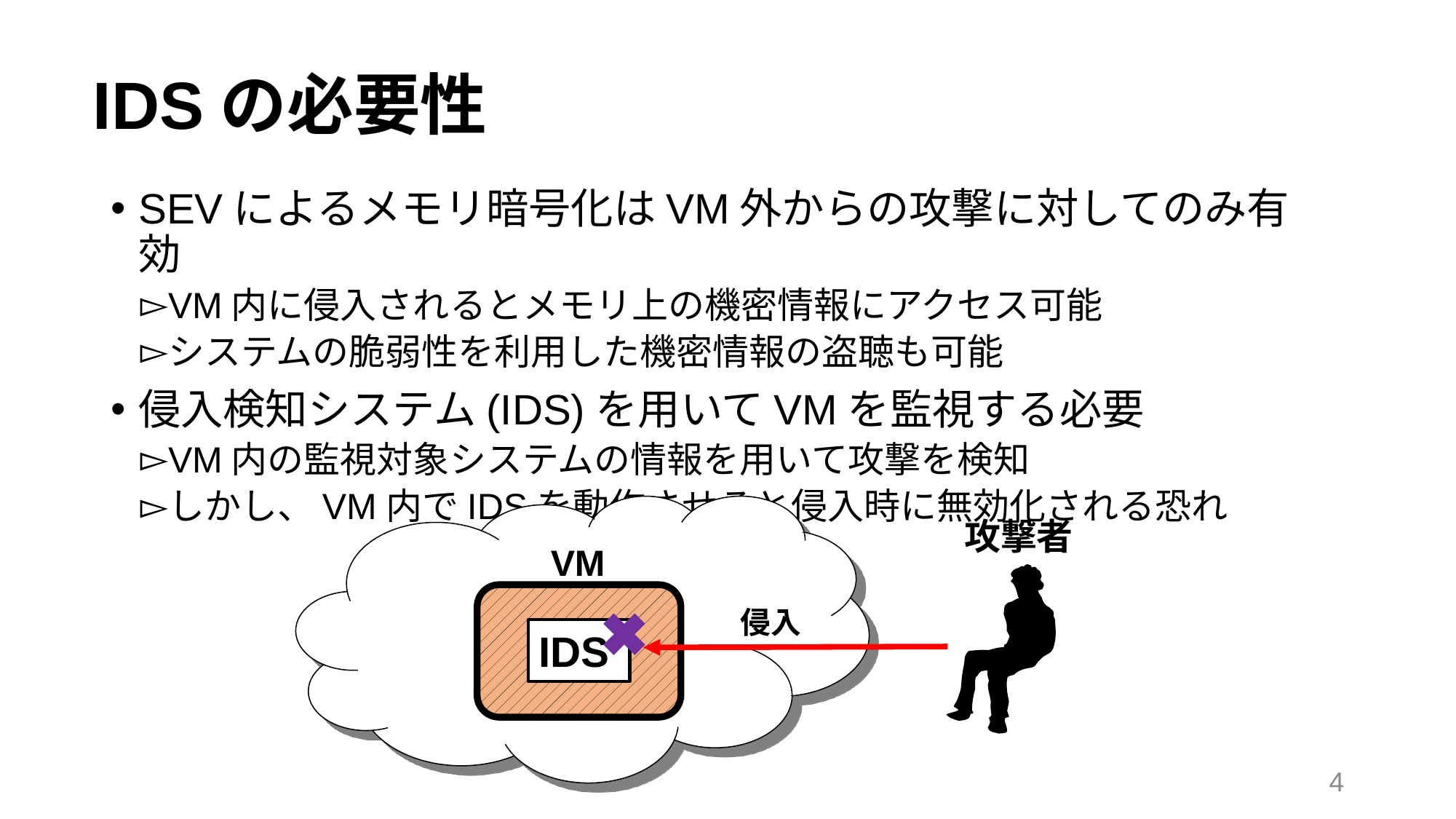

# IDSの必要性
SEVによるメモリ暗号化はVM外からの攻撃に対してのみ有効
VM内に侵入されるとメモリ上の機密情報にアクセス可能
システムの脆弱性を利用した機密情報の盗聴も可能
侵入検知システム(IDS)を用いてVMを監視する必要
VM内の監視対象システムの情報を用いて攻撃を検知
しかし、VM内でIDSを動作させると侵入時に無効化される恐れ

攻撃者
VM

✖️
侵入
IDS
4